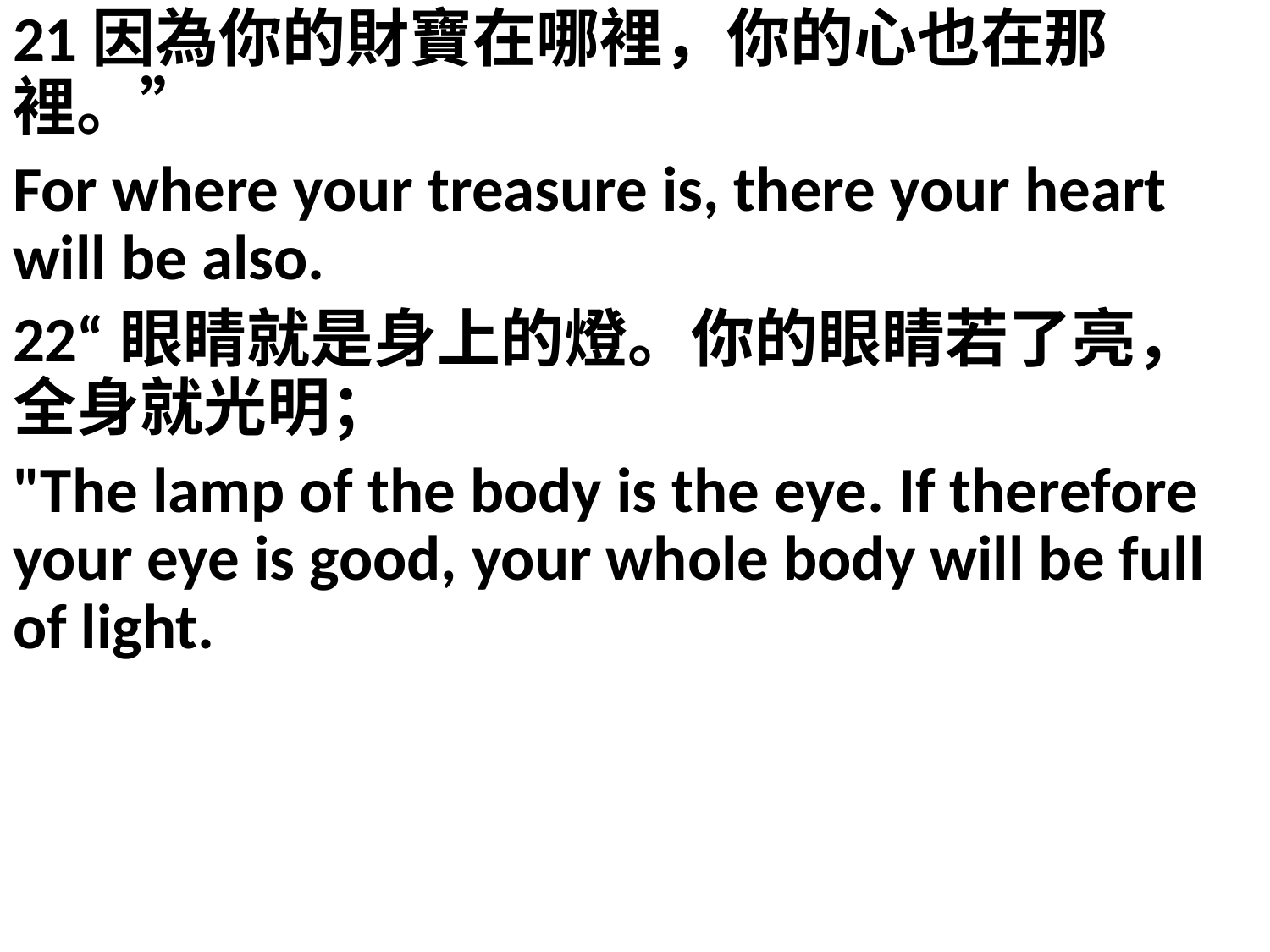

21因為你的財寶在哪裡，你的心也在那裡。”
For where your treasure is, there your heart will be also.
22“眼睛就是身上的燈。你的眼睛若了亮，全身就光明；
"The lamp of the body is the eye. If therefore your eye is good, your whole body will be full of light.